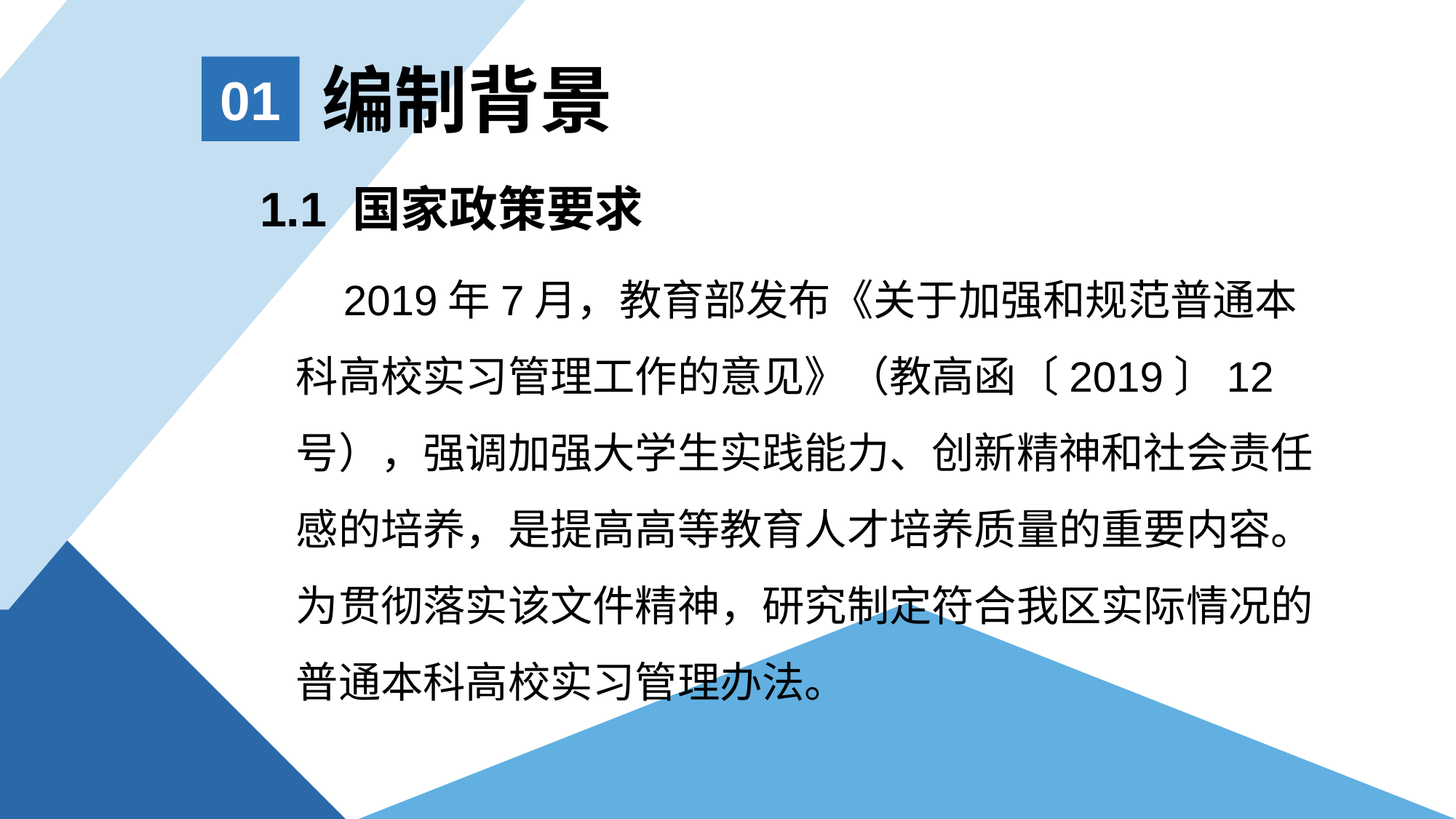

编制背景
01
  1.1 国家政策要求
    2019年7月，教育部发布《关于加强和规范普通本科高校实习管理工作的意见》（教高函〔2019〕12号），强调加强大学生实践能力、创新精神和社会责任感的培养，是提高高等教育人才培养质量的重要内容。为贯彻落实该文件精神，研究制定符合我区实际情况的普通本科高校实习管理办法。